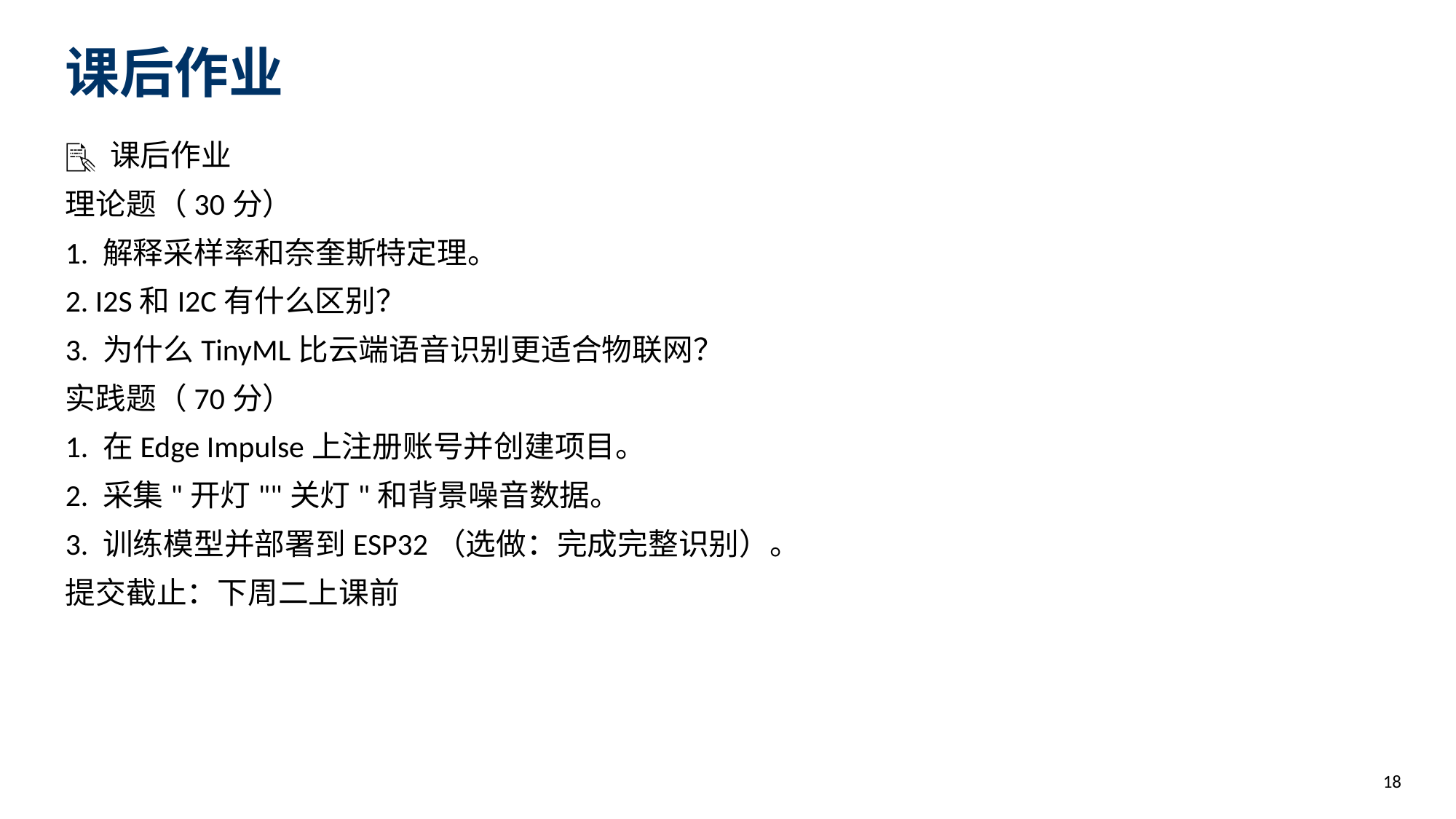

课后作业
📝 课后作业
理论题（30分）
1. 解释采样率和奈奎斯特定理。
2. I2S和I2C有什么区别？
3. 为什么TinyML比云端语音识别更适合物联网？
实践题（70分）
1. 在Edge Impulse上注册账号并创建项目。
2. 采集"开灯""关灯"和背景噪音数据。
3. 训练模型并部署到ESP32（选做：完成完整识别）。
提交截止：下周二上课前
18